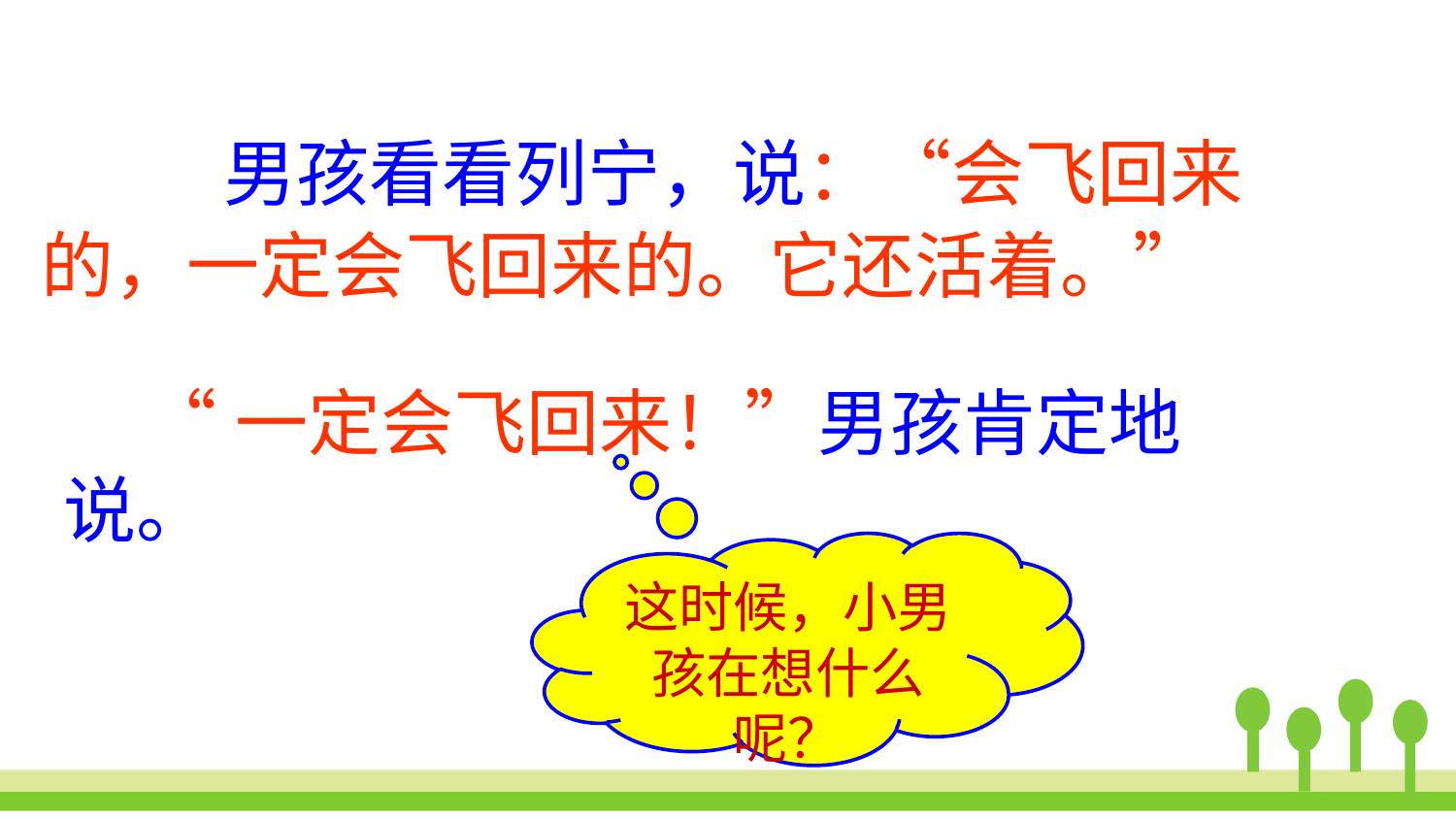

男孩看看列宁，说：“会飞回来的，一定会飞回来的。它还活着。”

     “一定会飞回来！”男孩肯定地说。
这时候，小男孩在想什么呢？